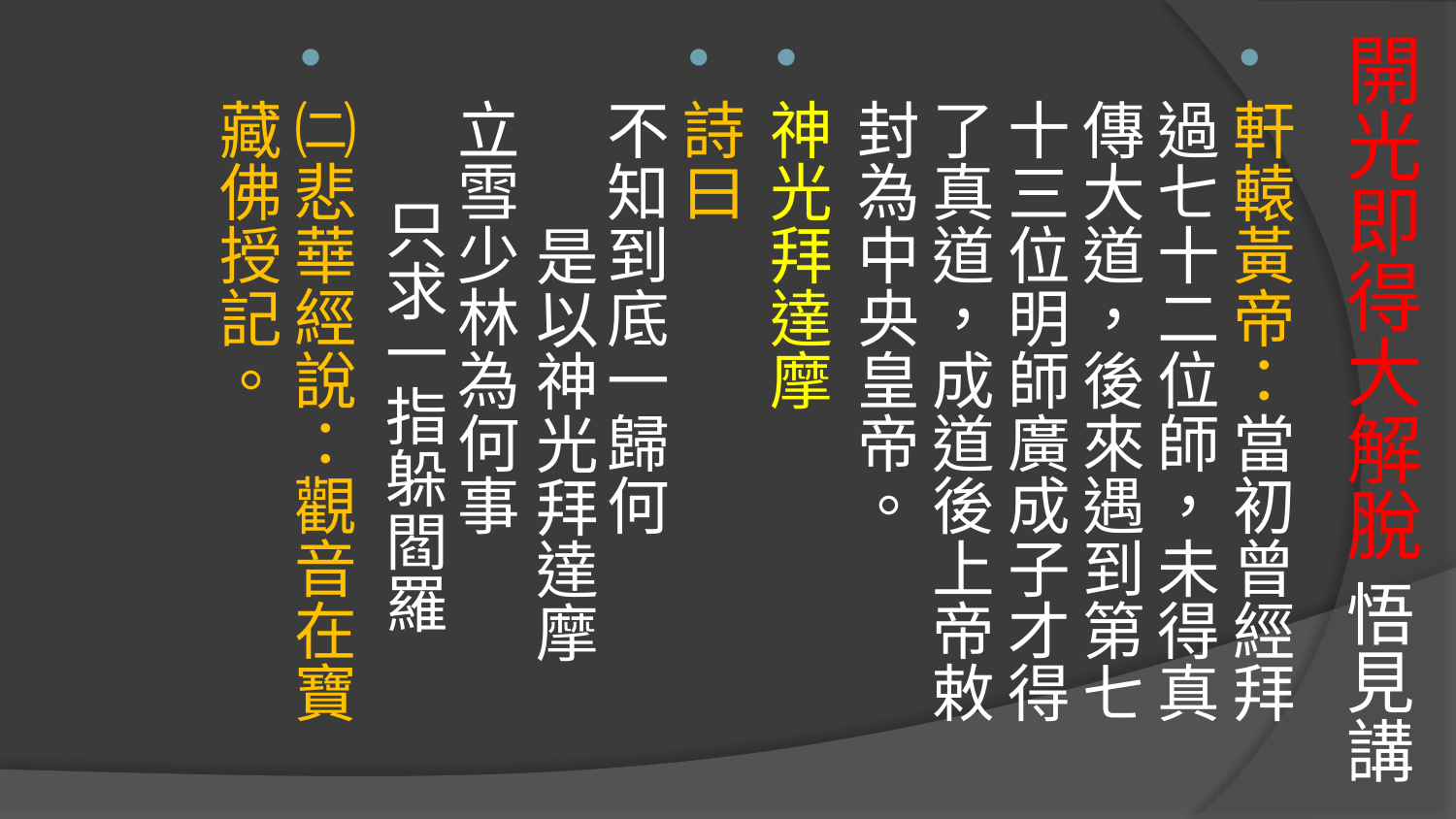

# 開光即得大解脫 悟見講
軒轅黃帝：當初曾經拜過七十二位師，未得真傳大道，後來遇到第七十三位明師廣成子才得了真道，成道後上帝敕封為中央皇帝。
神光拜達摩
詩曰 
不知到底一歸何 　                     是以神光拜達摩
立雪少林為何事                         只求一指躲閻羅
㈡悲華經說：觀音在寶藏佛授記。